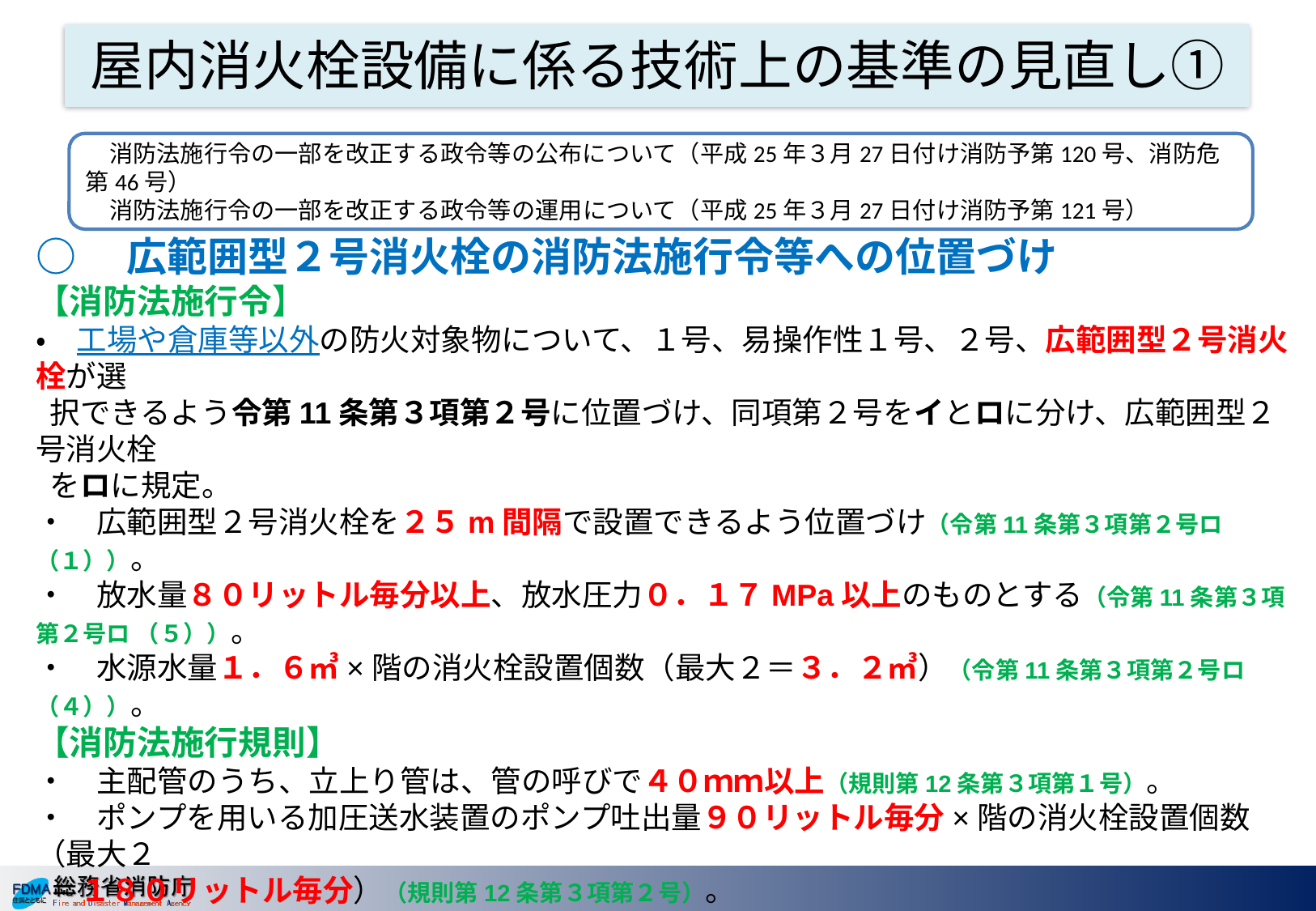

屋内消火栓設備に係る技術上の基準の見直し①

　消防法施行令の一部を改正する政令等の公布について（平成25年３月27日付け消防予第120号、消防危第46号）
　消防法施行令の一部を改正する政令等の運用について（平成25年３月27日付け消防予第121号）

○　広範囲型２号消火栓の消防法施行令等への位置づけ
【消防法施行令】
・　工場や倉庫等以外の防火対象物について、１号、易操作性１号、２号、広範囲型２号消火栓が選
 択できるよう令第11条第３項第２号に位置づけ、同項第２号をイとロに分け、広範囲型２号消火栓
 をロに規定。
・　広範囲型２号消火栓を２５m間隔で設置できるよう位置づけ（令第11条第３項第２号ロ（１））。
・　放水量８０リットル毎分以上、放水圧力０．１７MPa以上のものとする（令第11条第３項第２号ロ （５））。
・　水源水量１．６㎥×階の消火栓設置個数（最大２＝３．２㎥）（令第11条第３項第２号ロ（４））。
【消防法施行規則】
・　主配管のうち、立上り管は、管の呼びで４０ｍｍ以上（規則第12条第３項第１号）。
・　ポンプを用いる加圧送水装置のポンプ吐出量９０リットル毎分×階の消火栓設置個数　（最大２
 ＝１８０リットル毎分）（規則第12条第３項第２号）。
【告示】
・　ノズル先端の高さ１ｍ、仰角５度における射程７ｍ以上（告示）。
・　噴霧状の放水への切替え機能については、任意（告示）。